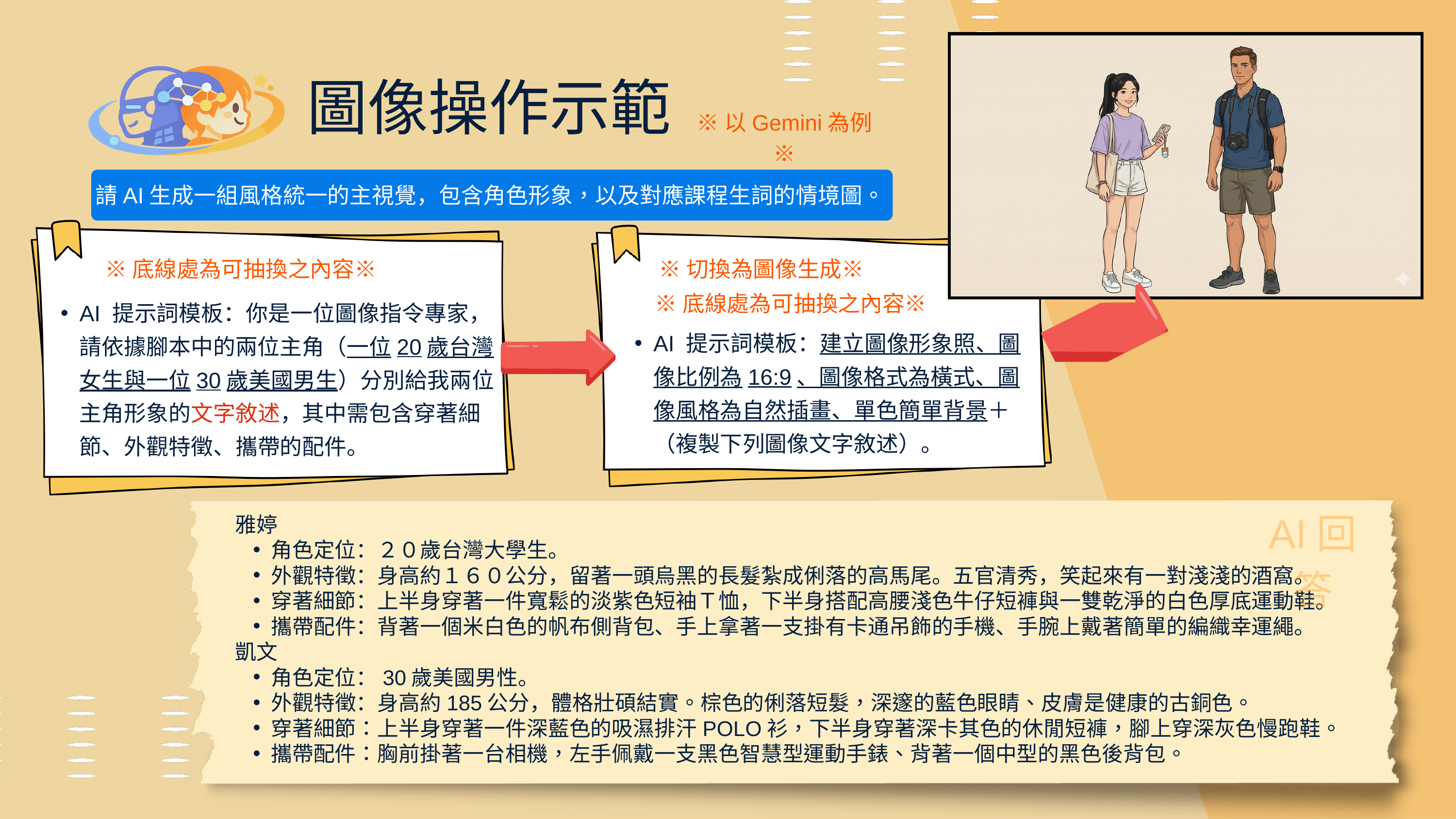

圖像操作示範
※以Gemini為例※

請AI生成一組風格統一的主視覺，包含角色形象，以及對應課程生詞的情境圖。

※底線處為可抽換之內容※
※切換為圖像生成※
※底線處為可抽換之內容※
AI 提示詞模板：你是一位圖像指令專家，請依據腳本中的兩位主角（一位20歲台灣女生與一位30歲美國男生）分別給我兩位主角形象的文字敘述，其中需包含穿著細節、外觀特徵、攜帶的配件。

AI 提示詞模板：建立圖像形象照、圖像比例為16:9、圖像格式為橫式、圖像風格為自然插畫、單色簡單背景＋（複製下列圖像文字敘述）。

AI回答
雅婷
角色定位：２０歲台灣大學生。
外觀特徵：身高約１６０公分，留著一頭烏黑的長髮紮成俐落的高馬尾。五官清秀，笑起來有一對淺淺的酒窩。
穿著細節：上半身穿著一件寬鬆的淡紫色短袖Ｔ恤，下半身搭配高腰淺色牛仔短褲與一雙乾淨的白色厚底運動鞋。
攜帶配件：背著一個米白色的帆布側背包、手上拿著一支掛有卡通吊飾的手機、手腕上戴著簡單的編織幸運繩。
凱文
角色定位：30歲美國男性。
外觀特徵：身高約185公分，體格壯碩結實。棕色的俐落短髮，深邃的藍色眼睛、皮膚是健康的古銅色。
穿著細節：上半身穿著一件深藍色的吸濕排汗POLO衫，下半身穿著深卡其色的休閒短褲，腳上穿深灰色慢跑鞋。
攜帶配件：胸前掛著一台相機，左手佩戴一支黑色智慧型運動手錶、背著一個中型的黑色後背包。